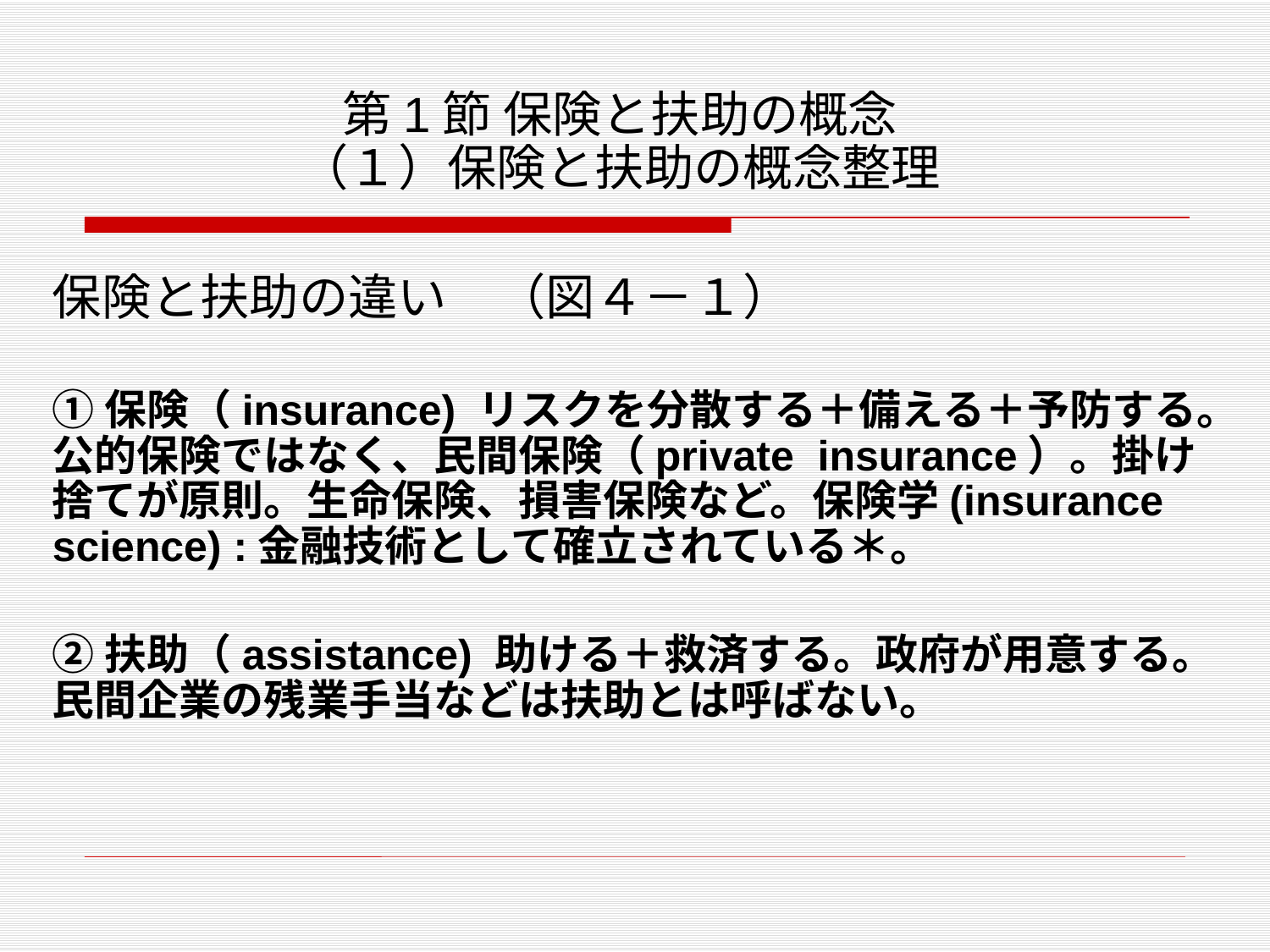

# 第1節 保険と扶助の概念 （１）保険と扶助の概念整理
保険と扶助の違い　（図４－１）

①保険（insurance) リスクを分散する＋備える＋予防する。公的保険ではなく、民間保険（private  insurance）。掛け捨てが原則。生命保険、損害保険など。保険学(insurance science) :金融技術として確立されている＊。

②扶助（assistance) 助ける＋救済する。政府が用意する。民間企業の残業手当などは扶助とは呼ばない。